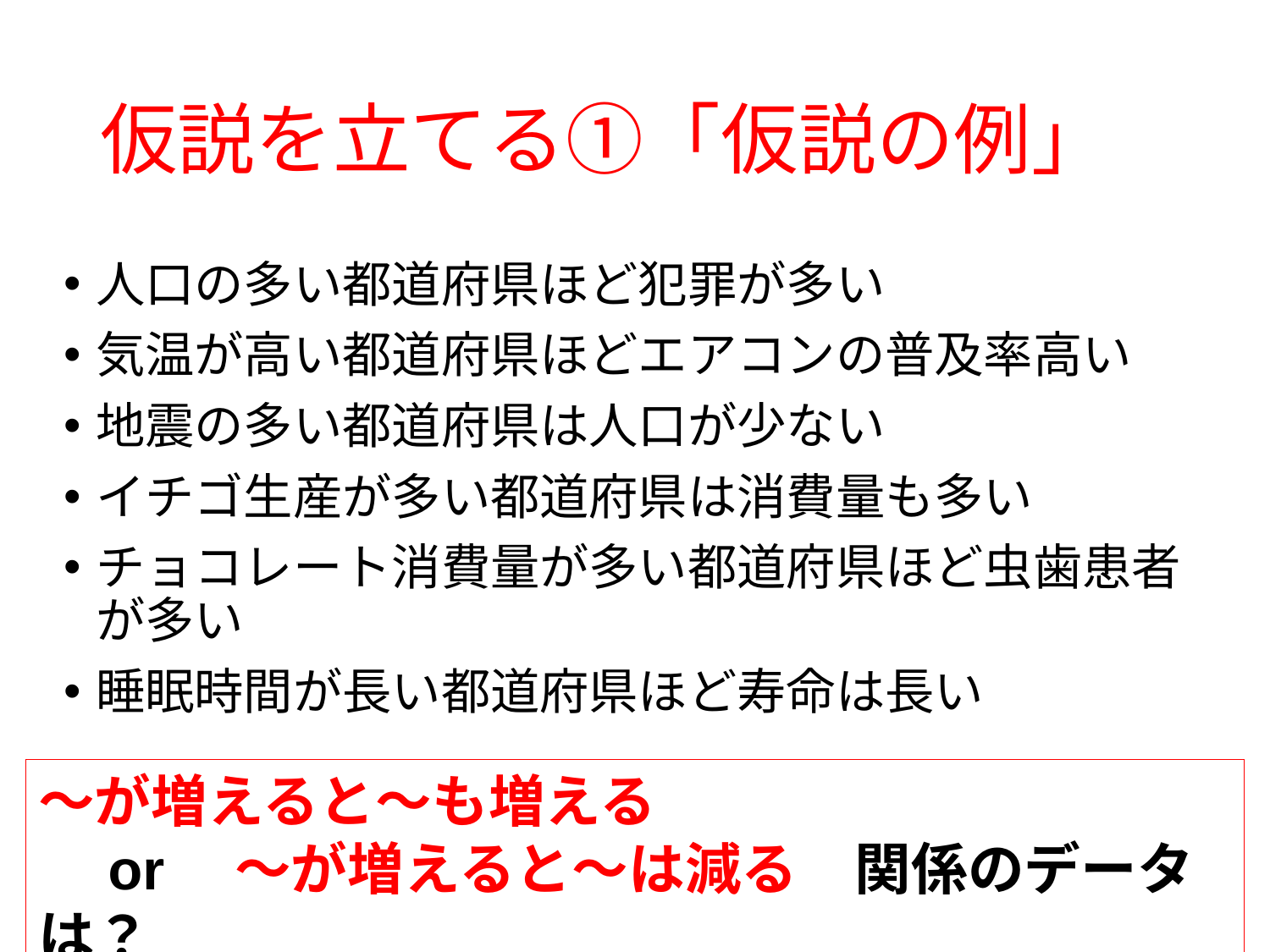

# 仮説を立てる①「仮説の例」
人口の多い都道府県ほど犯罪が多い
気温が高い都道府県ほどエアコンの普及率高い
地震の多い都道府県は人口が少ない
イチゴ生産が多い都道府県は消費量も多い
チョコレート消費量が多い都道府県ほど虫歯患者が多い
睡眠時間が長い都道府県ほど寿命は長い

～が増えると～も増える
　or　～が増えると～は減る　関係のデータは？